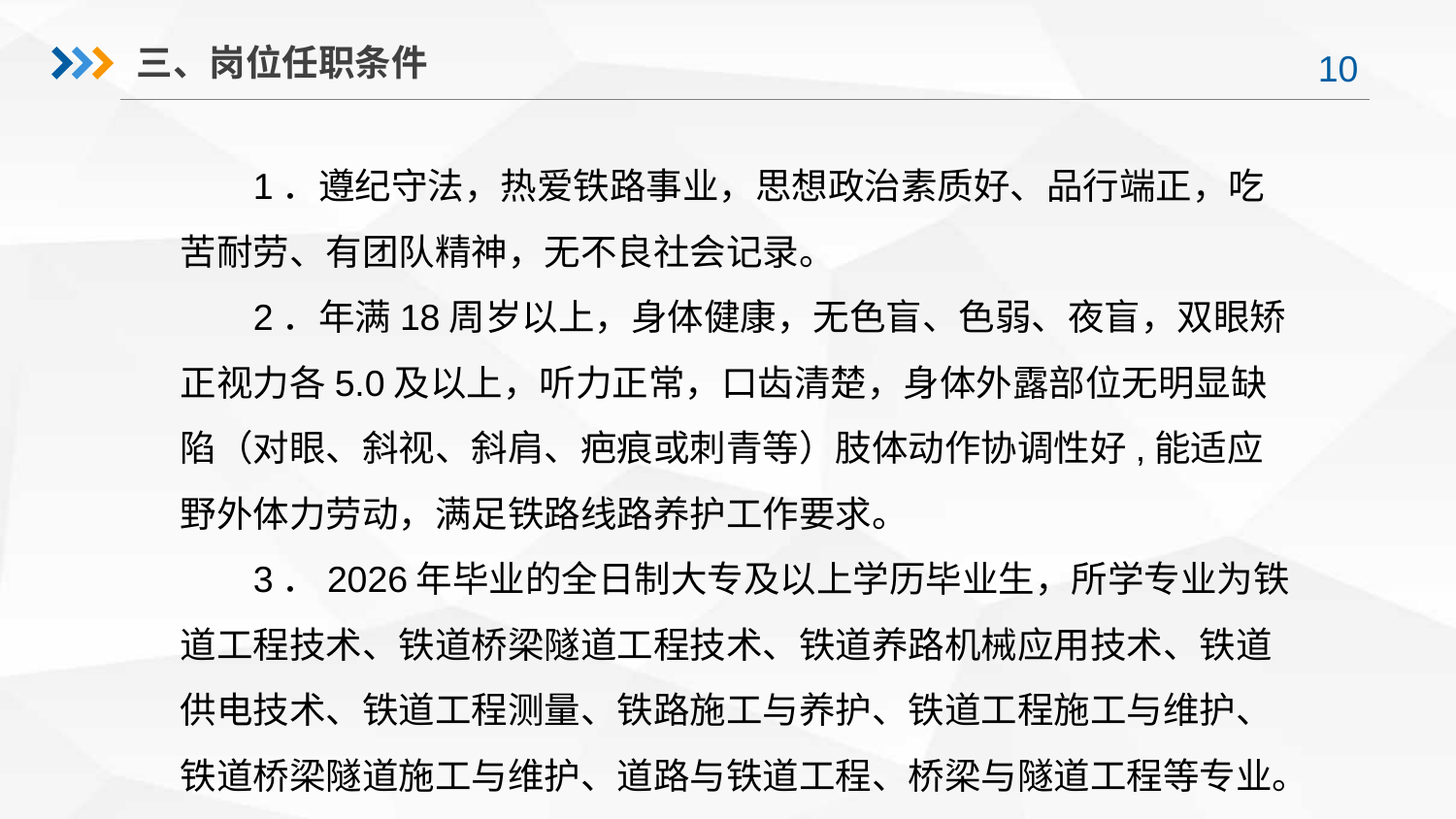

三、岗位任职条件
1．遵纪守法，热爱铁路事业，思想政治素质好、品行端正，吃苦耐劳、有团队精神，无不良社会记录。
2．年满18周岁以上，身体健康，无色盲、色弱、夜盲，双眼矫正视力各5.0及以上，听力正常，口齿清楚，身体外露部位无明显缺陷（对眼、斜视、斜肩、疤痕或刺青等）肢体动作协调性好,能适应野外体力劳动，满足铁路线路养护工作要求。
3．2026年毕业的全日制大专及以上学历毕业生，所学专业为铁道工程技术、铁道桥梁隧道工程技术、铁道养路机械应用技术、铁道供电技术、铁道工程测量、铁路施工与养护、铁道工程施工与维护、铁道桥梁隧道施工与维护、道路与铁道工程、桥梁与隧道工程等专业。